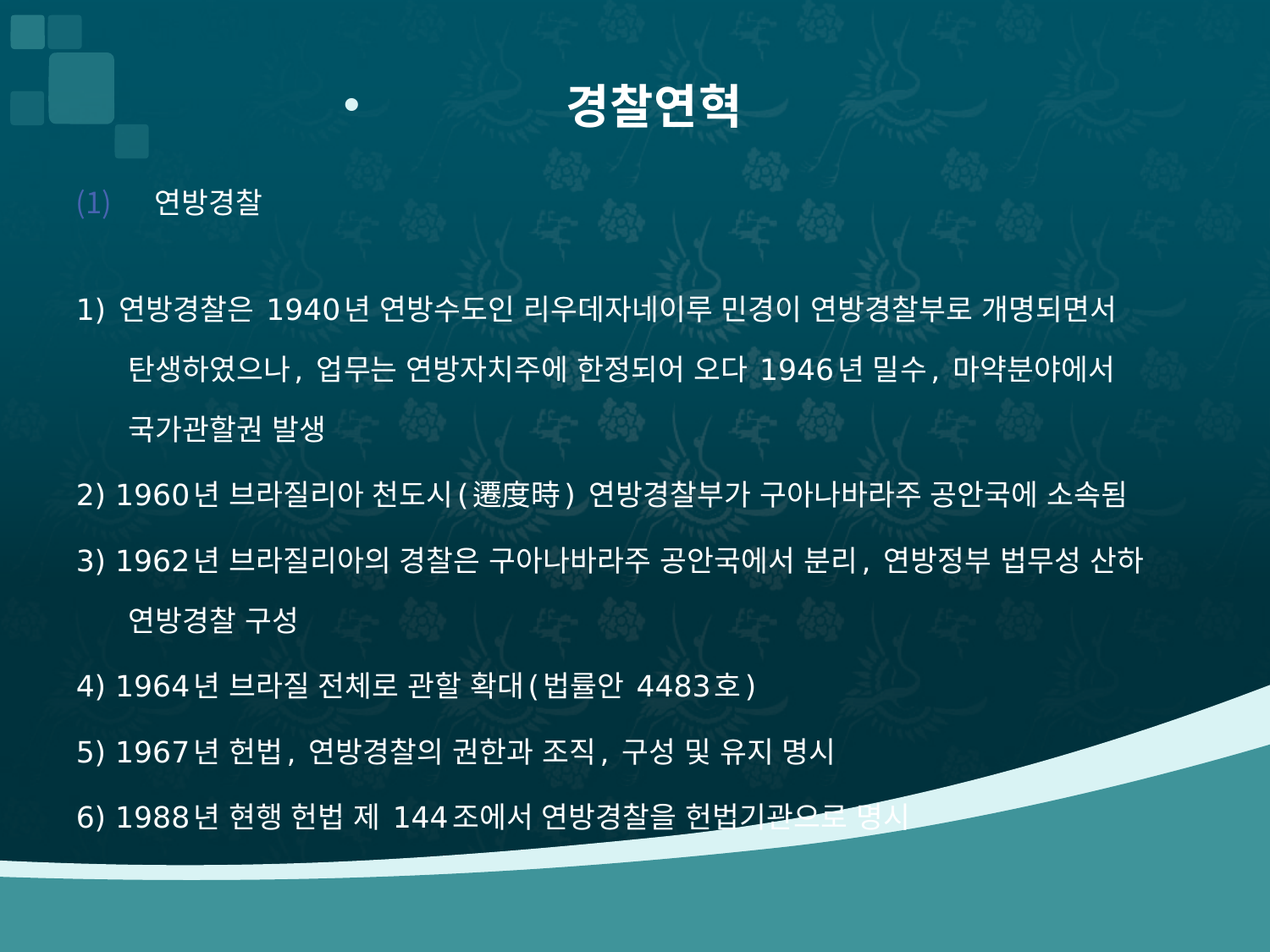

# 경찰연혁
연방경찰

1) 연방경찰은 1940년 연방수도인 리우데자네이루 민경이 연방경찰부로 개명되면서 탄생하였으나, 업무는 연방자치주에 한정되어 오다 1946년 밀수, 마약분야에서 국가관할권 발생
2) 1960년 브라질리아 천도시(遷度時) 연방경찰부가 구아나바라주 공안국에 소속됨
3) 1962년 브라질리아의 경찰은 구아나바라주 공안국에서 분리, 연방정부 법무성 산하 연방경찰 구성
4) 1964년 브라질 전체로 관할 확대(법률안 4483호)
5) 1967년 헌법, 연방경찰의 권한과 조직, 구성 및 유지 명시
6) 1988년 현행 헌법 제 144조에서 연방경찰을 헌법기관으로 명시